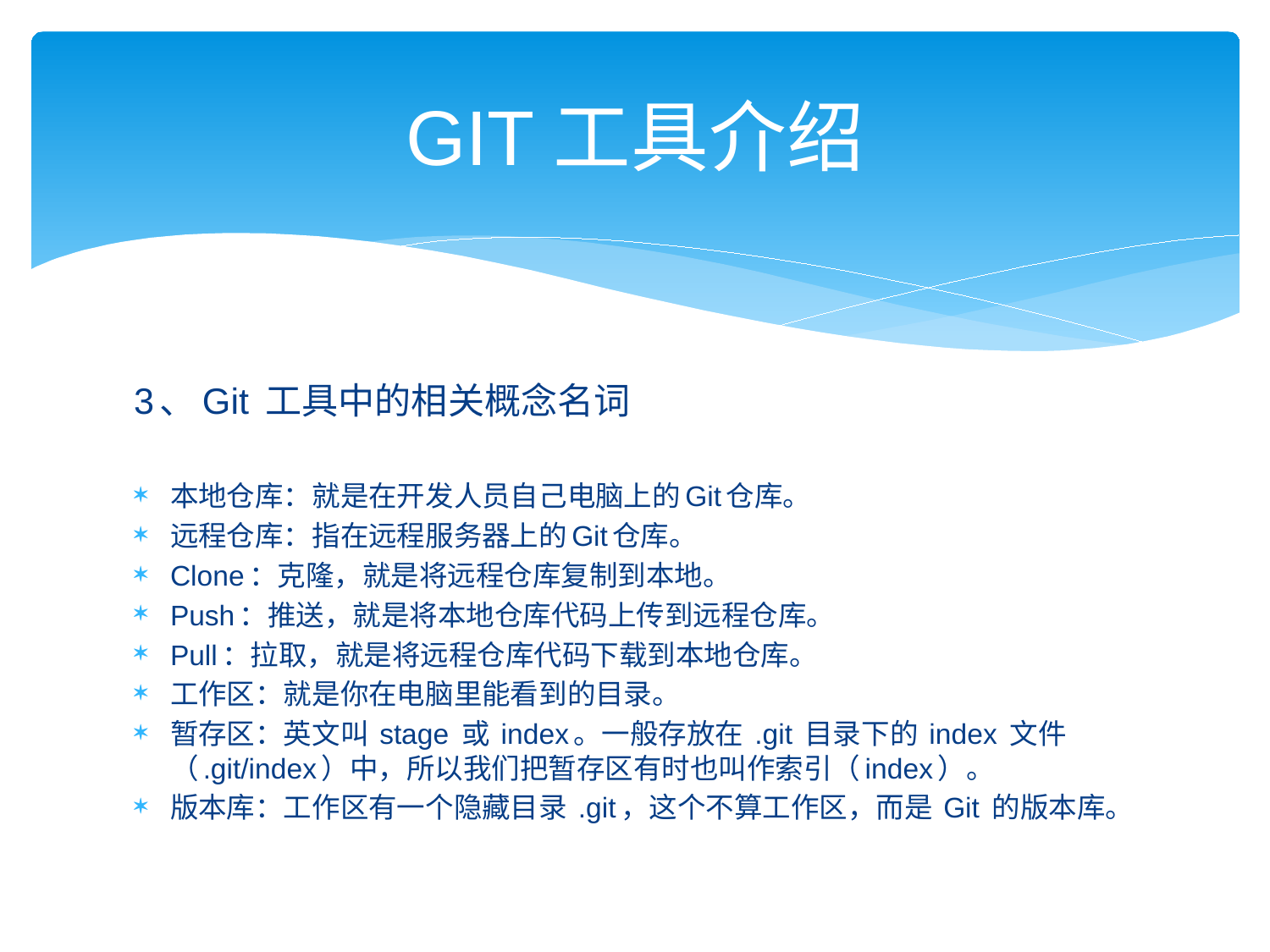

# GIT工具介绍
3、Git 工具中的相关概念名词

本地仓库：就是在开发人员自己电脑上的Git仓库。
远程仓库：指在远程服务器上的Git仓库。
Clone：克隆，就是将远程仓库复制到本地。
Push：推送，就是将本地仓库代码上传到远程仓库。
Pull：拉取，就是将远程仓库代码下载到本地仓库。
工作区：就是你在电脑里能看到的目录。
暂存区：英文叫 stage 或 index。一般存放在 .git 目录下的 index 文件（.git/index）中，所以我们把暂存区有时也叫作索引（index）。
版本库：工作区有一个隐藏目录 .git，这个不算工作区，而是 Git 的版本库。